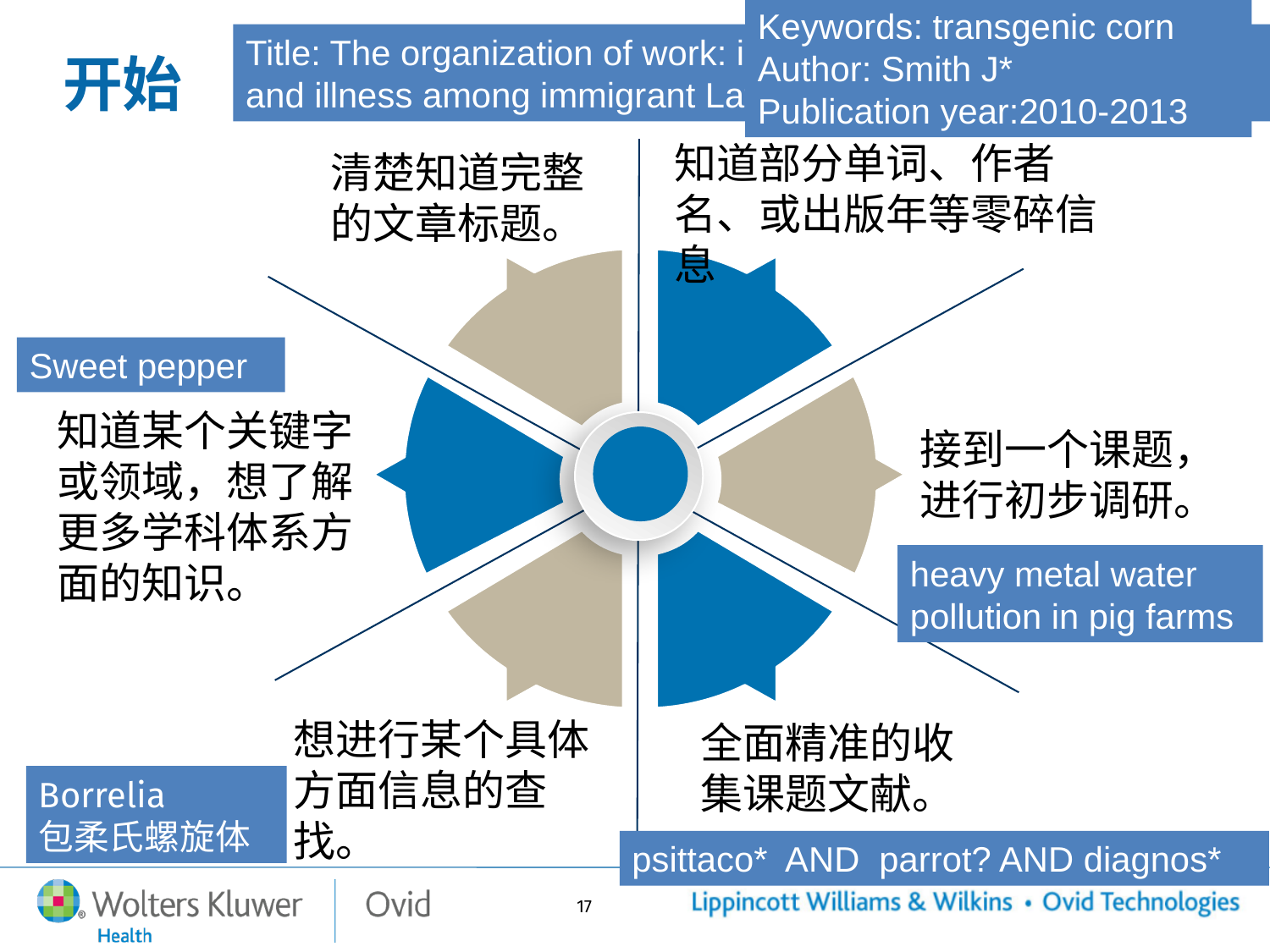

Keywords: transgenic corn
Author: Smith J*
Publication year:2010-2013
Title: The organization of work: implications for injury and illness among immigrant Latino poultry-processing workers.
开始
知道部分单词、作者名、或出版年等零碎信息

清楚知道完整的文章标题。
点击添加文本
Sweet pepper
知道某个关键字或领域，想了解更多学科体系方面的知识。
接到一个课题，
进行初步调研。
点击添加文本
heavy metal water pollution in pig farms
点击添加文本
想进行某个具体方面信息的查找。
全面精准的收集课题文献。
Borrelia
包柔氏螺旋体
点击添加文本
psittaco*  AND  parrot? AND diagnos*